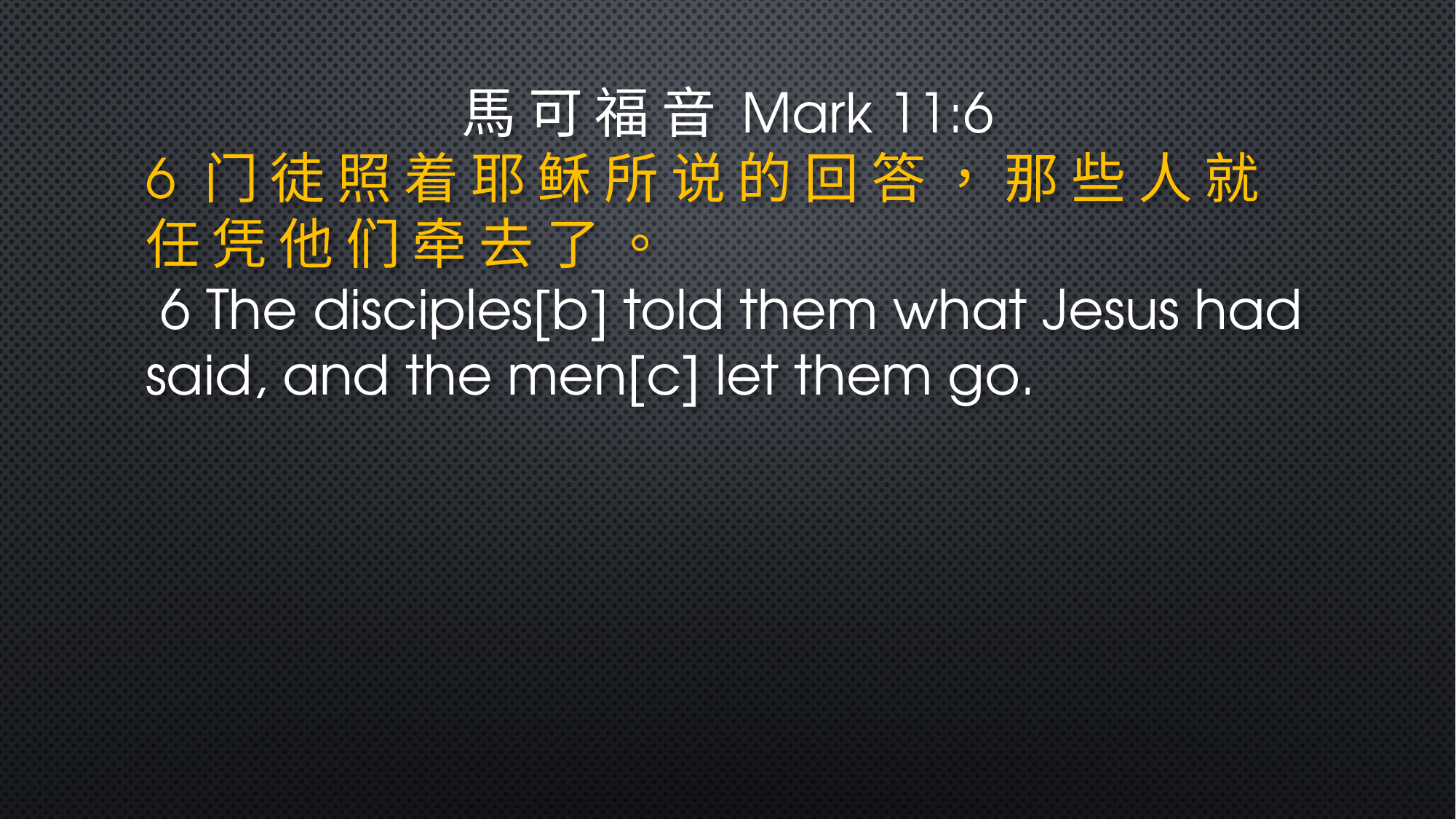

馬 可 福 音 Mark 11:6
6 门 徒 照 着 耶 稣 所 说 的 回 答 ， 那 些 人 就 任 凭 他 们 牵 去 了 。
 6 The disciples[b] told them what Jesus had said, and the men[c] let them go.